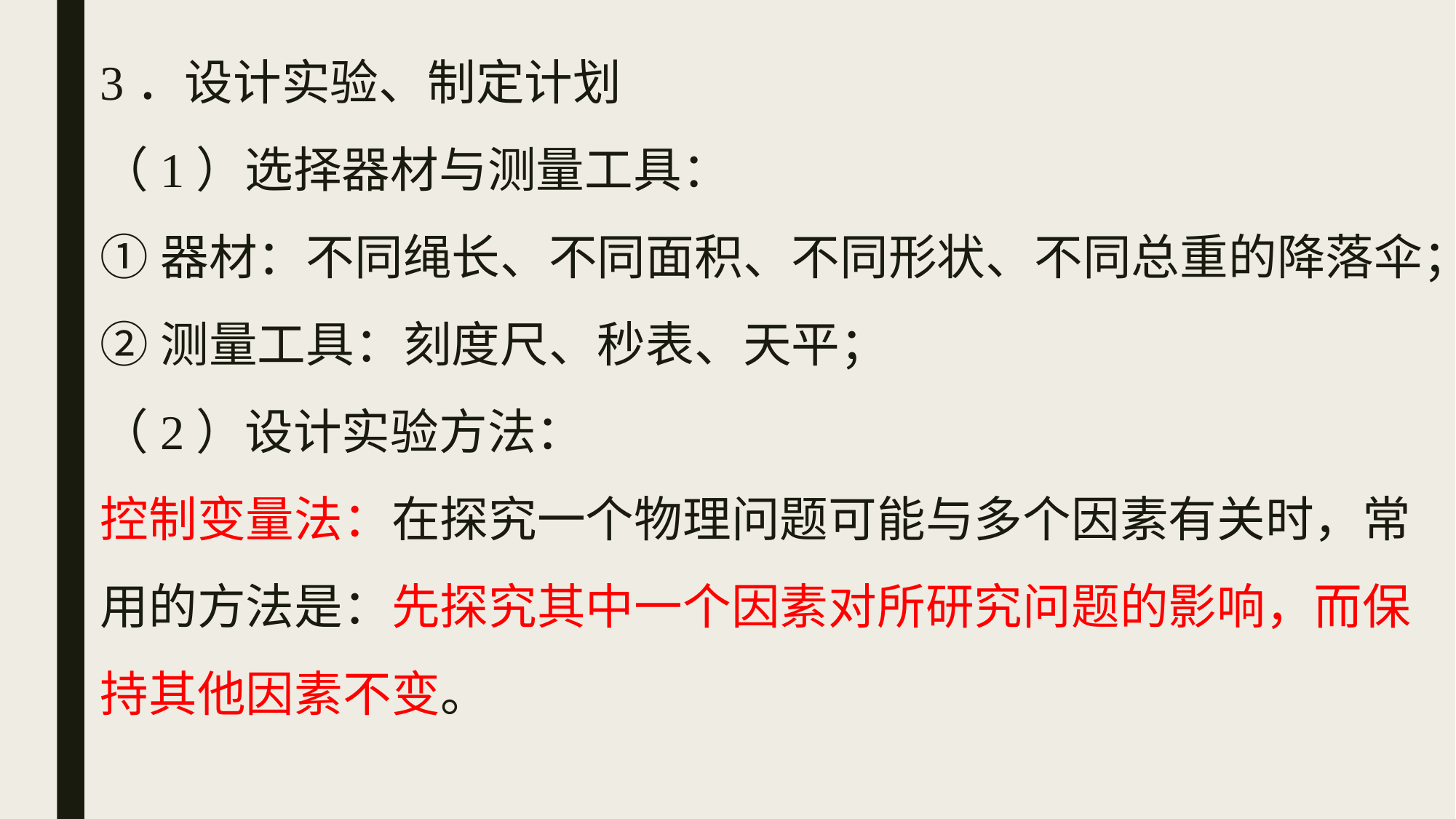

3．设计实验、制定计划
（1）选择器材与测量工具：
①器材：不同绳长、不同面积、不同形状、不同总重的降落伞；
②测量工具：刻度尺、秒表、天平；
（2）设计实验方法：
控制变量法：在探究一个物理问题可能与多个因素有关时，常用的方法是：先探究其中一个因素对所研究问题的影响，而保持其他因素不变。